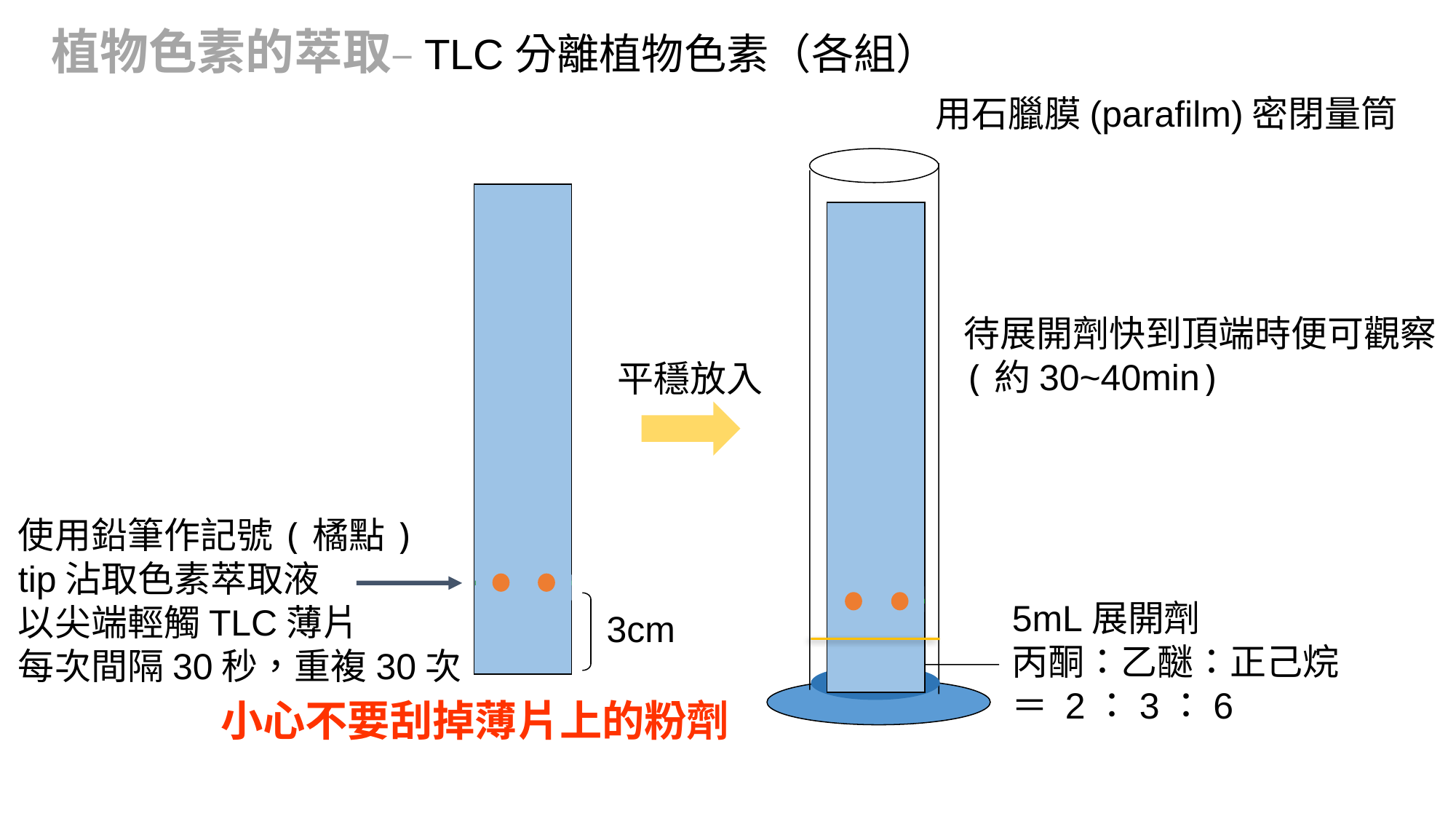

植物色素的萃取–TLC分離植物色素（各組）
用石臘膜(parafilm)密閉量筒

待展開劑快到頂端時便可觀察(約30~40min)
平穩放入

使用鉛筆作記號(橘點)
tip沾取色素萃取液
以尖端輕觸TLC薄片
每次間隔30秒，重複30次

5mL展開劑
丙酮：乙醚：正己烷
＝ 2：3：6

3cm

小心不要刮掉薄片上的粉劑